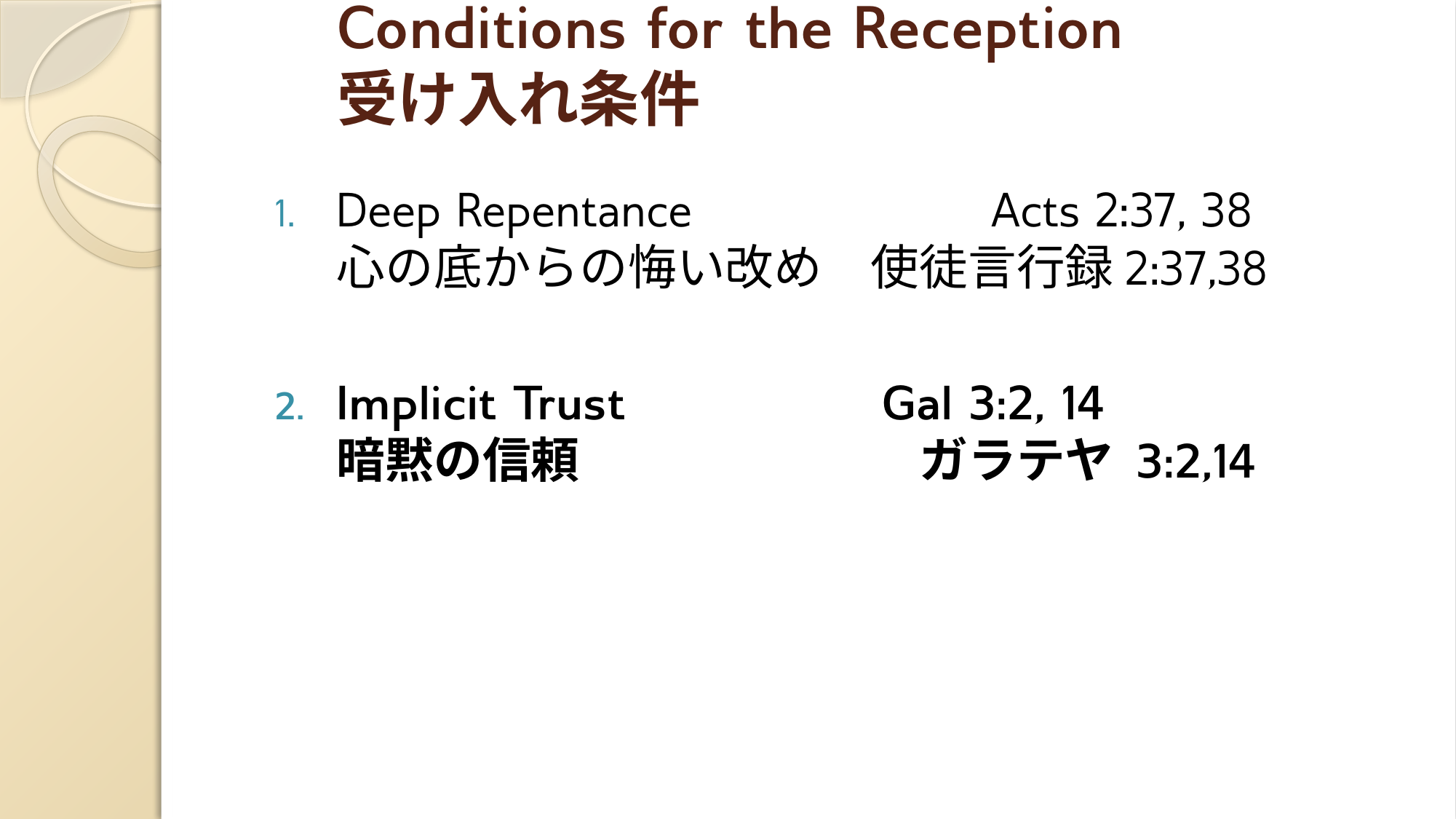

# Conditions for the Reception 受け入れ条件
Deep Repentance 			Acts 2:37, 38
心の底からの悔い改め　使徒言行録2:37,38

Implicit Trust			Gal 3:2, 14
暗黙の信頼　　　　　　　ガラテヤ 3:2,14